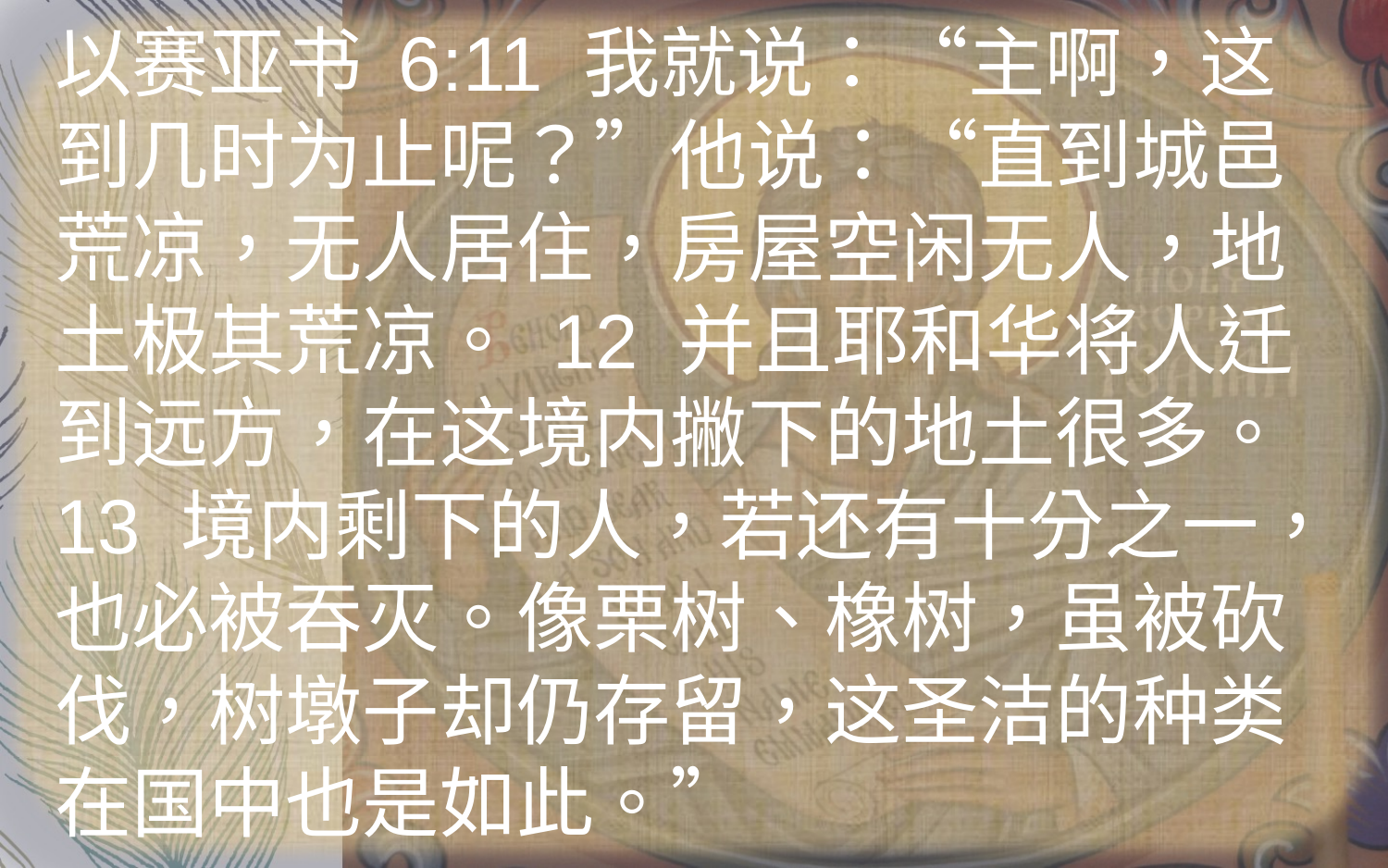

以赛亚书 6:11 我就说：“主啊，这到几时为止呢？”他说：“直到城邑荒凉，无人居住，房屋空闲无人，地土极其荒凉。 12 并且耶和华将人迁到远方，在这境内撇下的地土很多。 13 境内剩下的人，若还有十分之一，也必被吞灭。像栗树、橡树，虽被砍伐，树墩子却仍存留，这圣洁的种类在国中也是如此。”